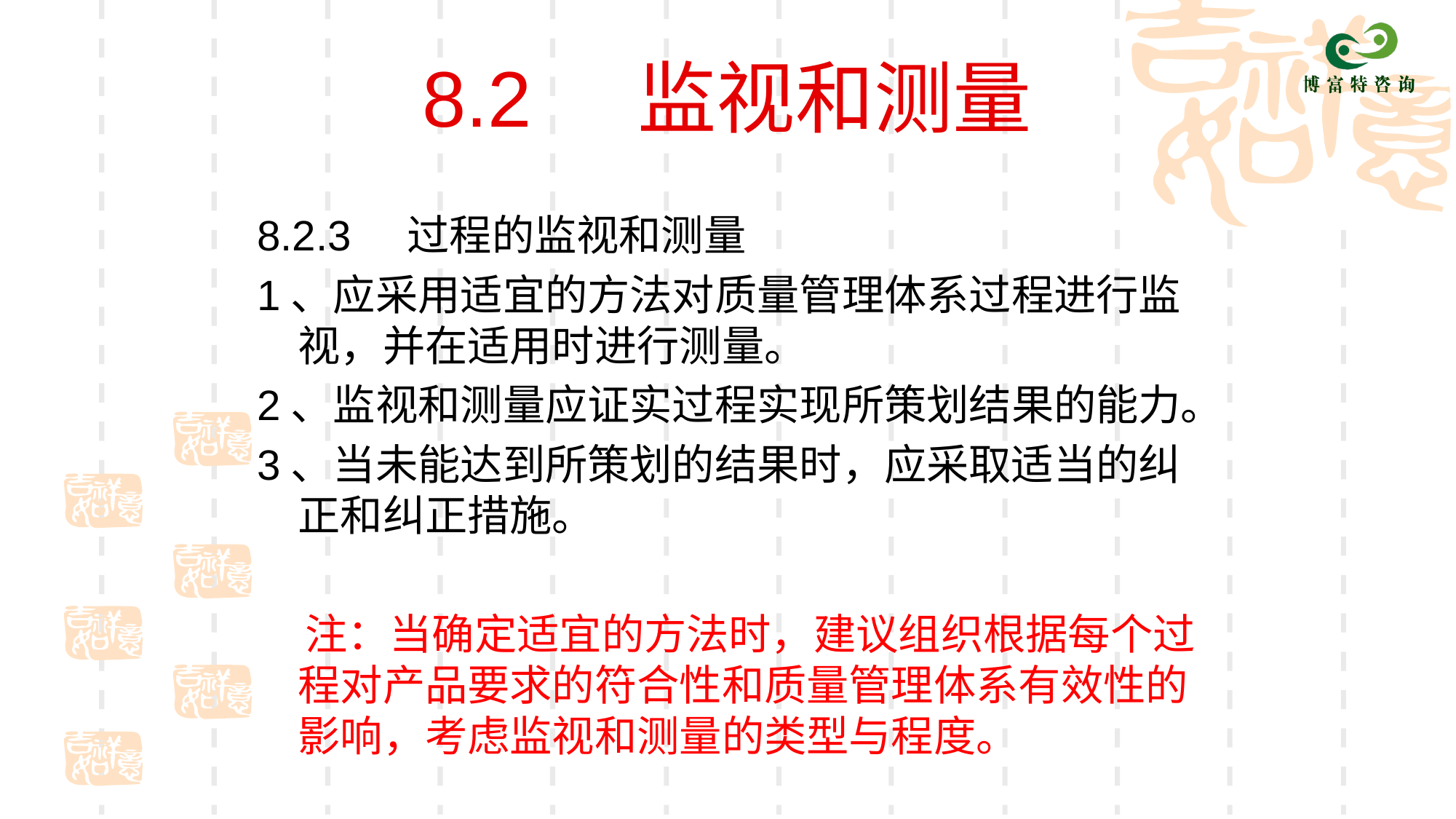

# 8.2    监视和测量
8.2.3	过程的监视和测量
1、应采用适宜的方法对质量管理体系过程进行监视，并在适用时进行测量。
2、监视和测量应证实过程实现所策划结果的能力。
3、当未能达到所策划的结果时，应采取适当的纠正和纠正措施。

    注：当确定适宜的方法时，建议组织根据每个过程对产品要求的符合性和质量管理体系有效性的影响，考虑监视和测量的类型与程度。